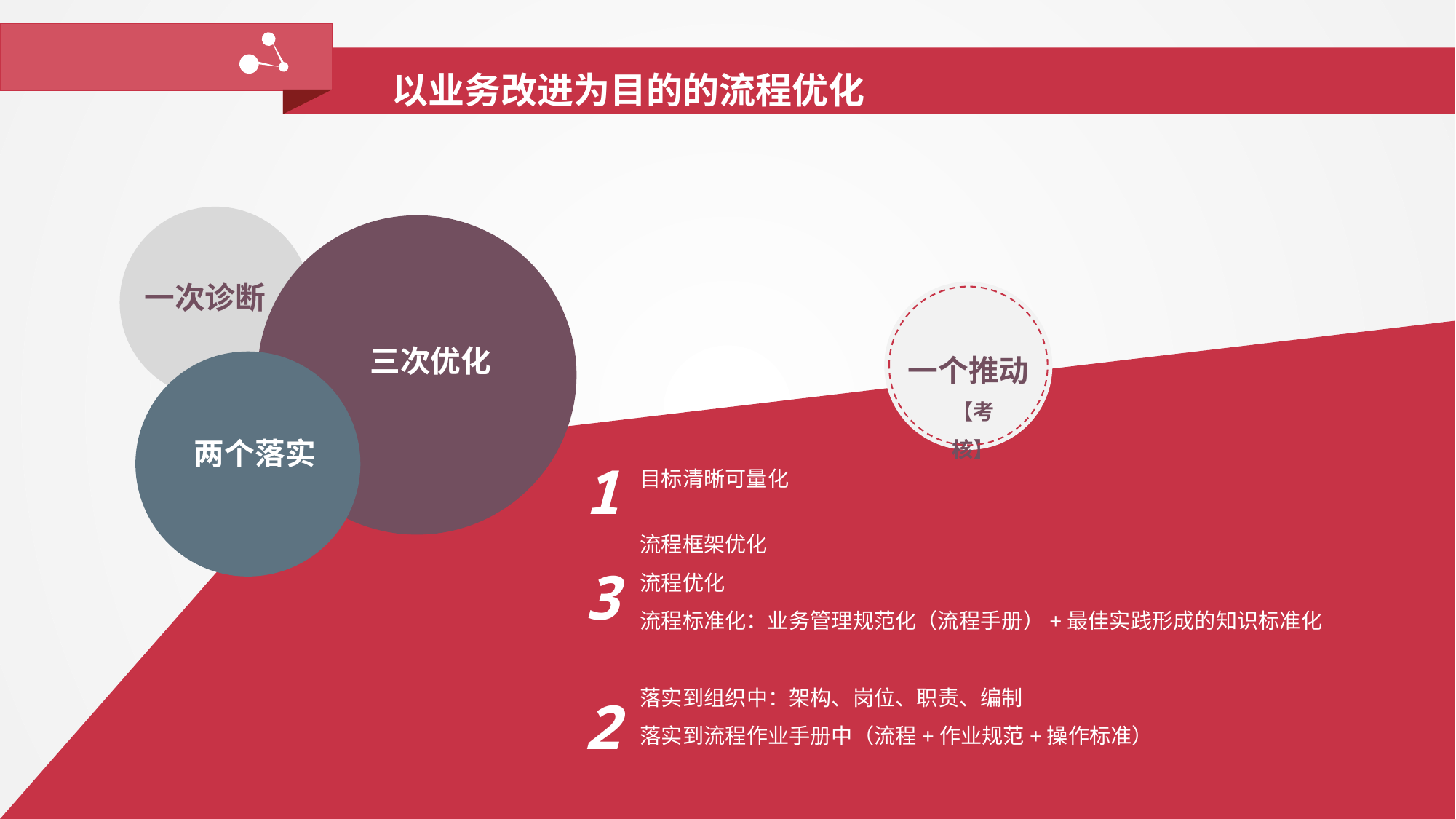

以业务改进为目的的流程优化

一次诊断

三次优化

一个推动

【考核】
两个落实
1
目标清晰可量化
流程框架优化
流程优化
流程标准化：业务管理规范化（流程手册）+最佳实践形成的知识标准化
3
2
落实到组织中：架构、岗位、职责、编制
落实到流程作业手册中（流程+作业规范+操作标准）